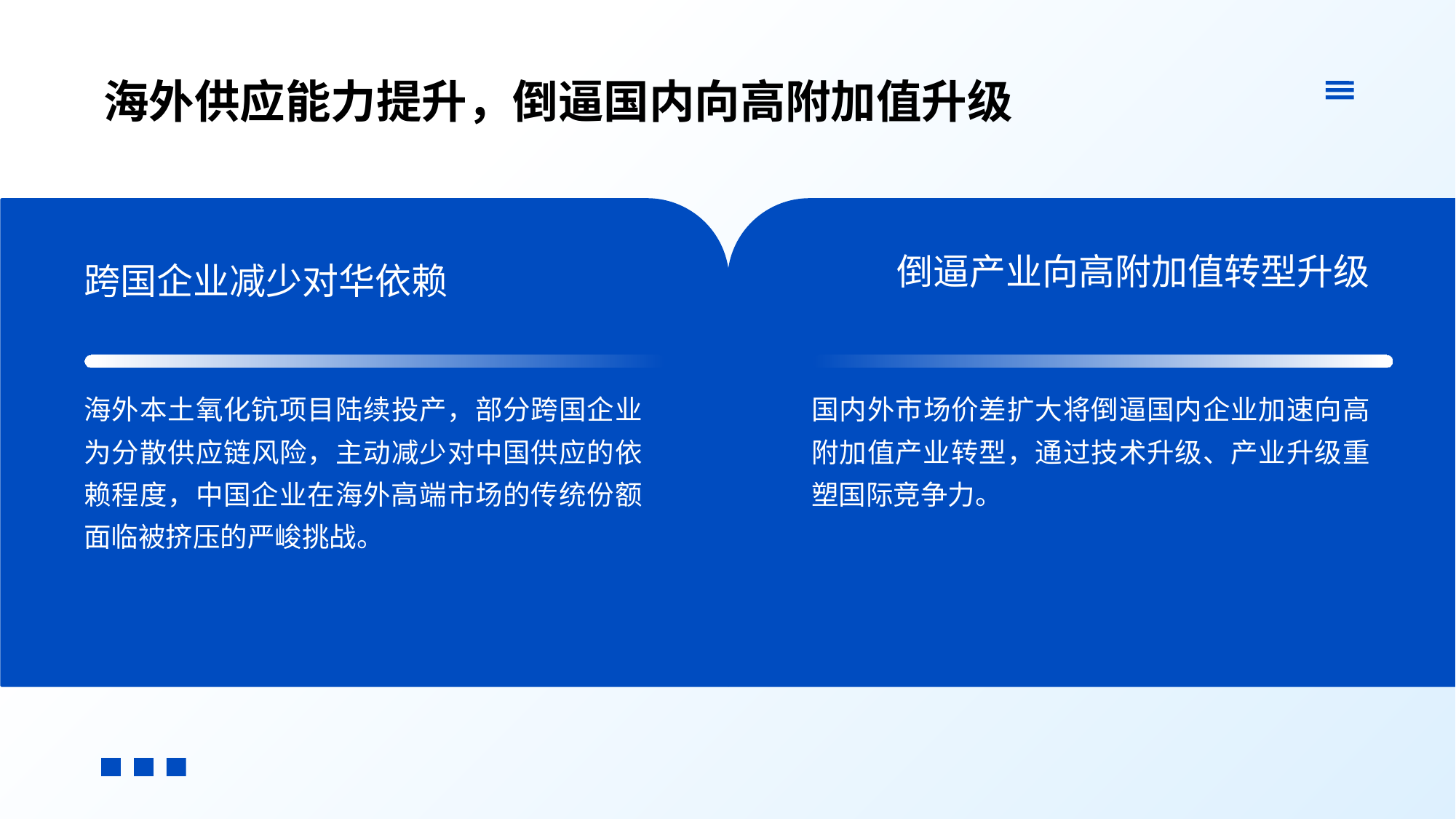

海外供应能力提升，倒逼国内向高附加值升级

倒逼产业向高附加值转型升级
跨国企业减少对华依赖

海外本土氧化钪项目陆续投产，部分跨国企业为分散供应链风险，主动减少对中国供应的依赖程度，中国企业在海外高端市场的传统份额面临被挤压的严峻挑战。
国内外市场价差扩大将倒逼国内企业加速向高附加值产业转型，通过技术升级、产业升级重塑国际竞争力。